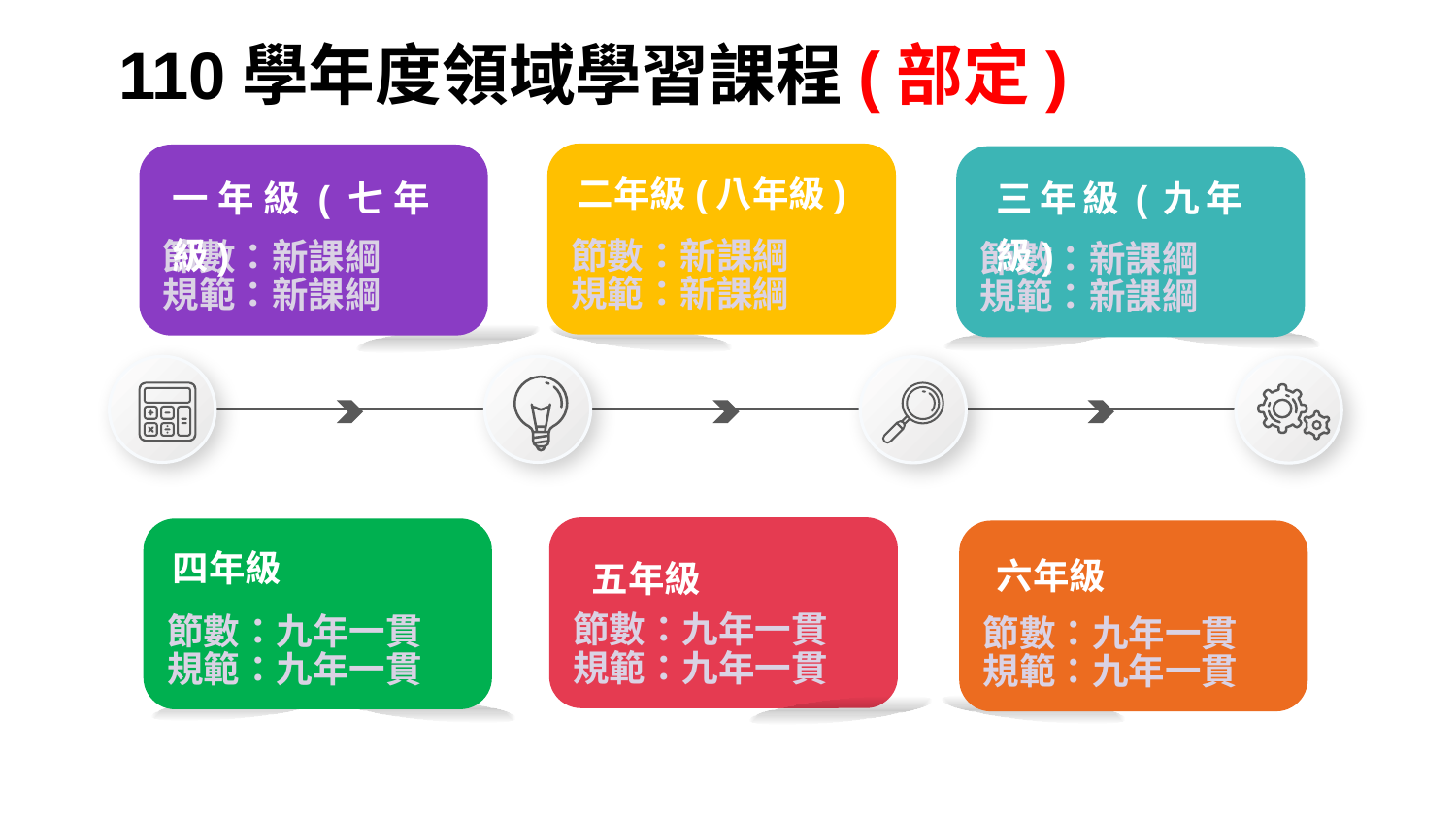

# 110學年度領域學習課程(部定)

節數：新課綱
規範：新課綱

節數：新課綱
規範：新課綱

節數：新課綱
規範：新課綱
二年級(八年級)
一年級(七年級)
三年級(九年級)

節數：九年一貫
規範：九年一貫

節數：九年一貫
規範：九年一貫

節數：九年一貫
規範：九年一貫
四年級
六年級
五年級